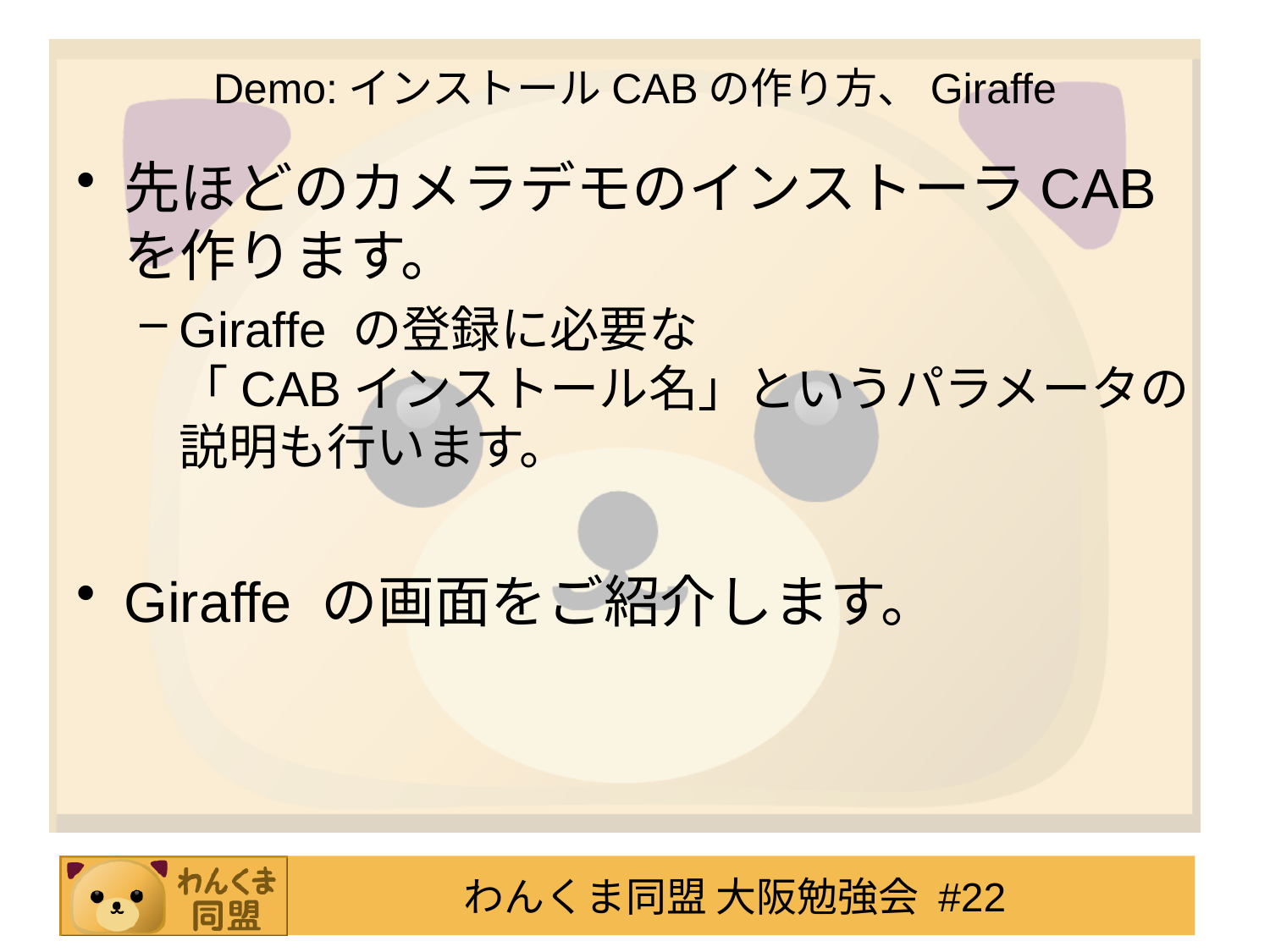

# Demo:インストールCABの作り方、Giraffe
先ほどのカメラデモのインストーラCABを作ります。
Giraffe の登録に必要な
「CABインストール名」というパラメータの説明も行います。

Giraffe の画面をご紹介します。